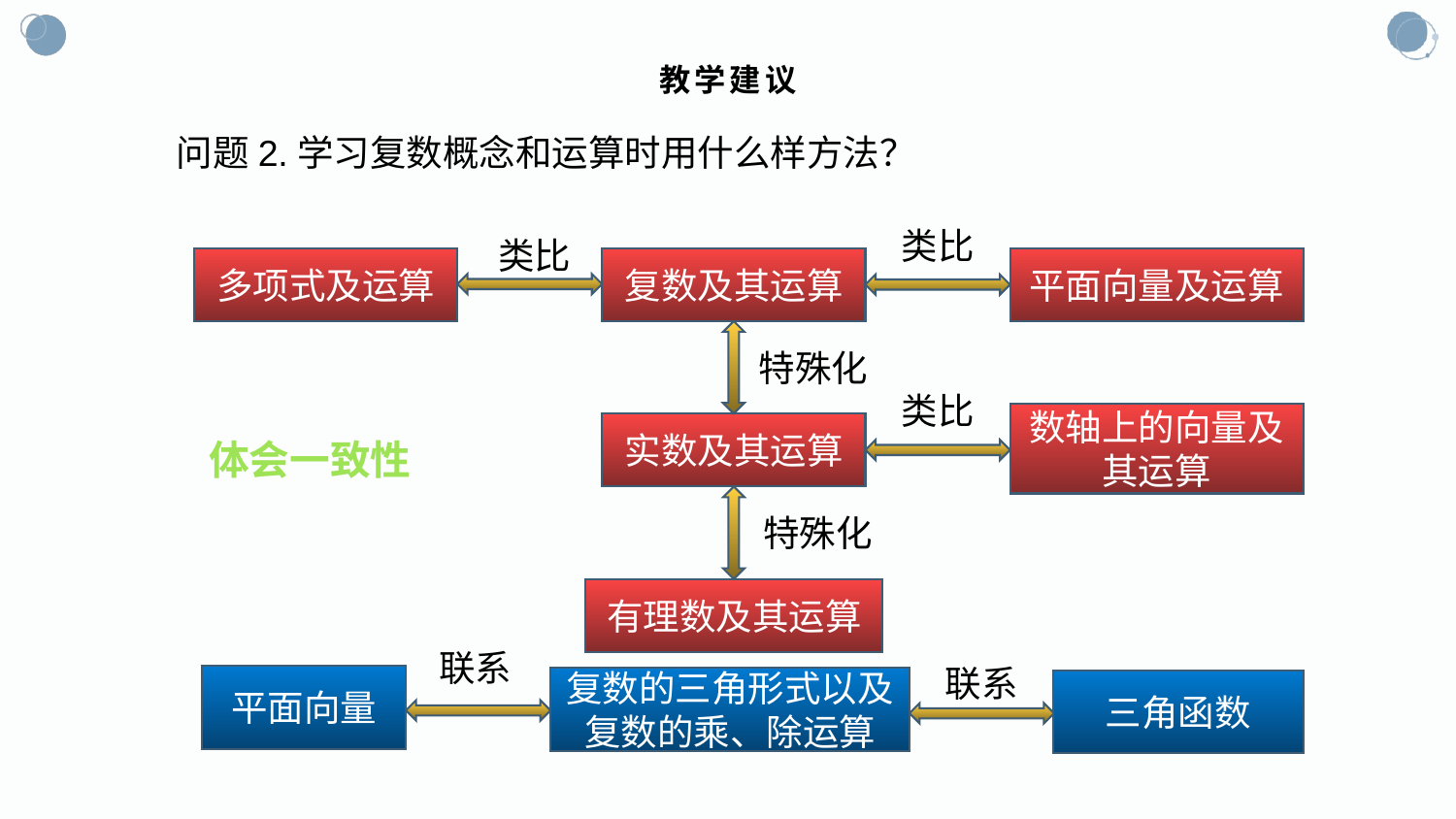

# 教学建议
问题2.学习复数概念和运算时用什么样方法？

类比
类比
多项式及运算
复数及其运算
平面向量及运算

特殊化
类比
数轴上的向量及其运算
实数及其运算
体会一致性

特殊化
有理数及其运算
联系
联系
平面向量
复数的三角形式以及复数的乘、除运算
三角函数